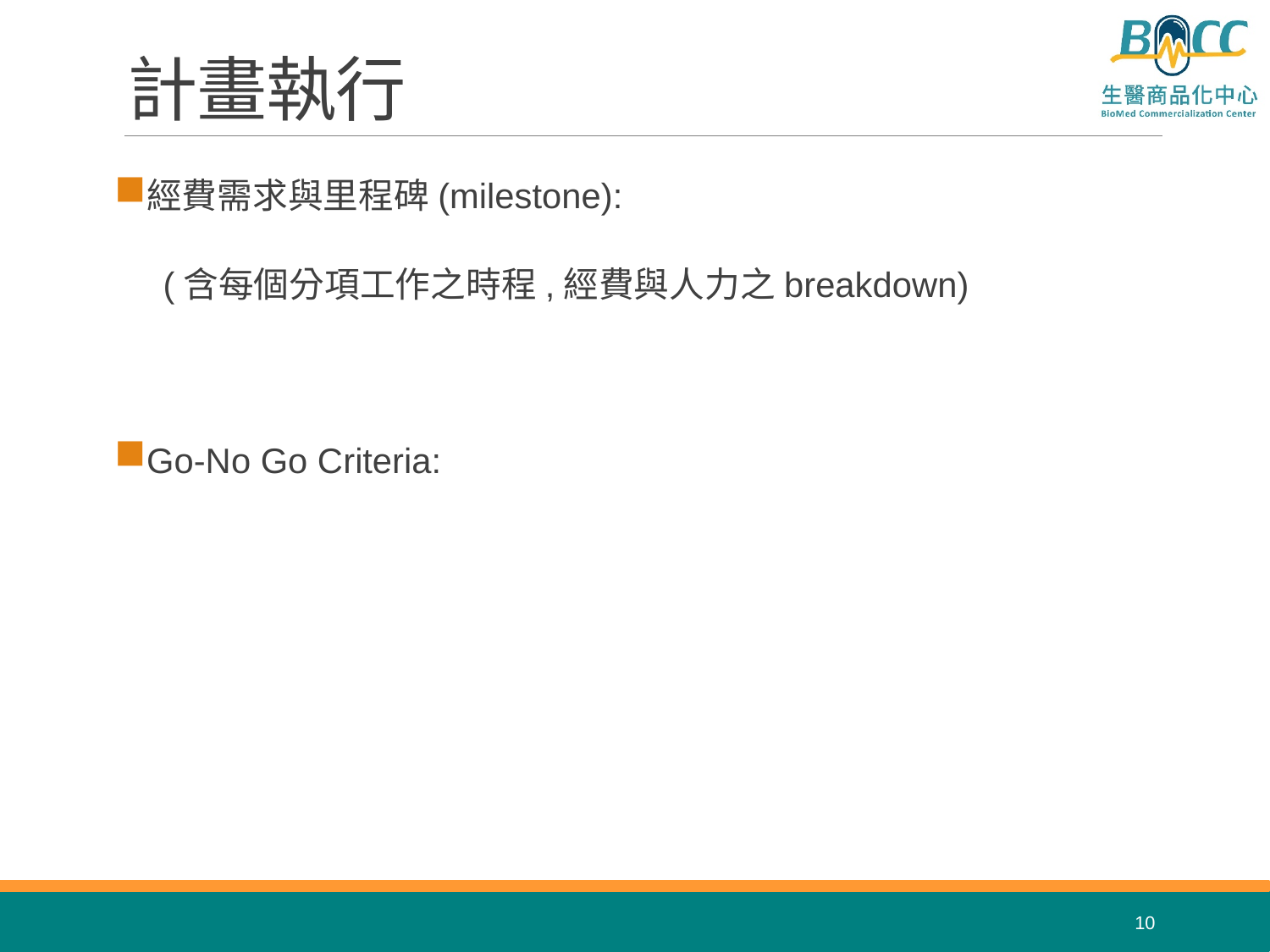

# 計畫執行
經費需求與里程碑(milestone):
     (含每個分項工作之時程,經費與人力之breakdown)

Go-No Go Criteria:

10